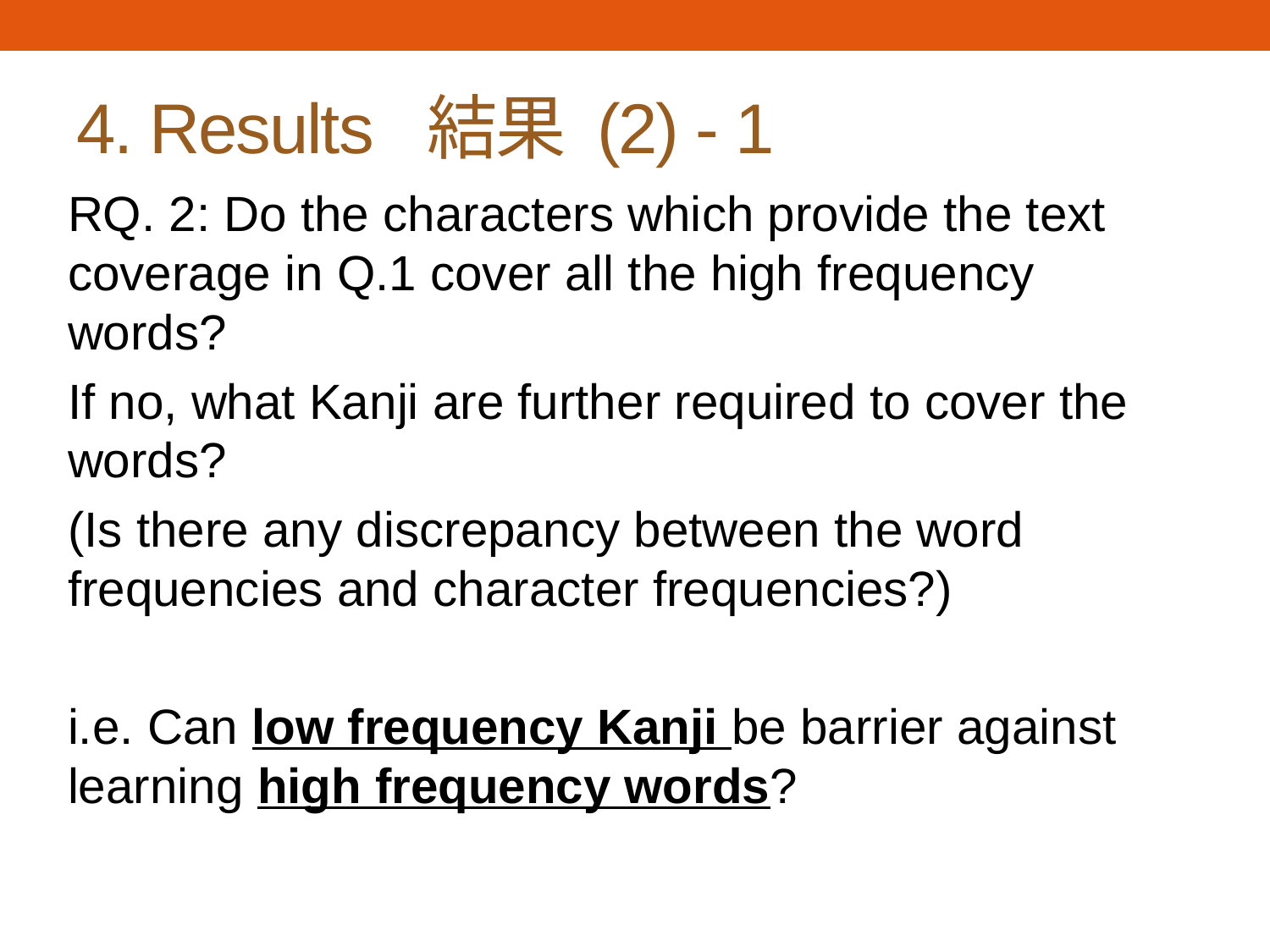

# 4. Results  結果 (2) - 1
RQ. 2: Do the characters which provide the text coverage in Q.1 cover all the high frequency words?
If no, what Kanji are further required to cover the words?
(Is there any discrepancy between the word frequencies and character frequencies?)

i.e. Can low frequency Kanji be barrier against learning high frequency words?